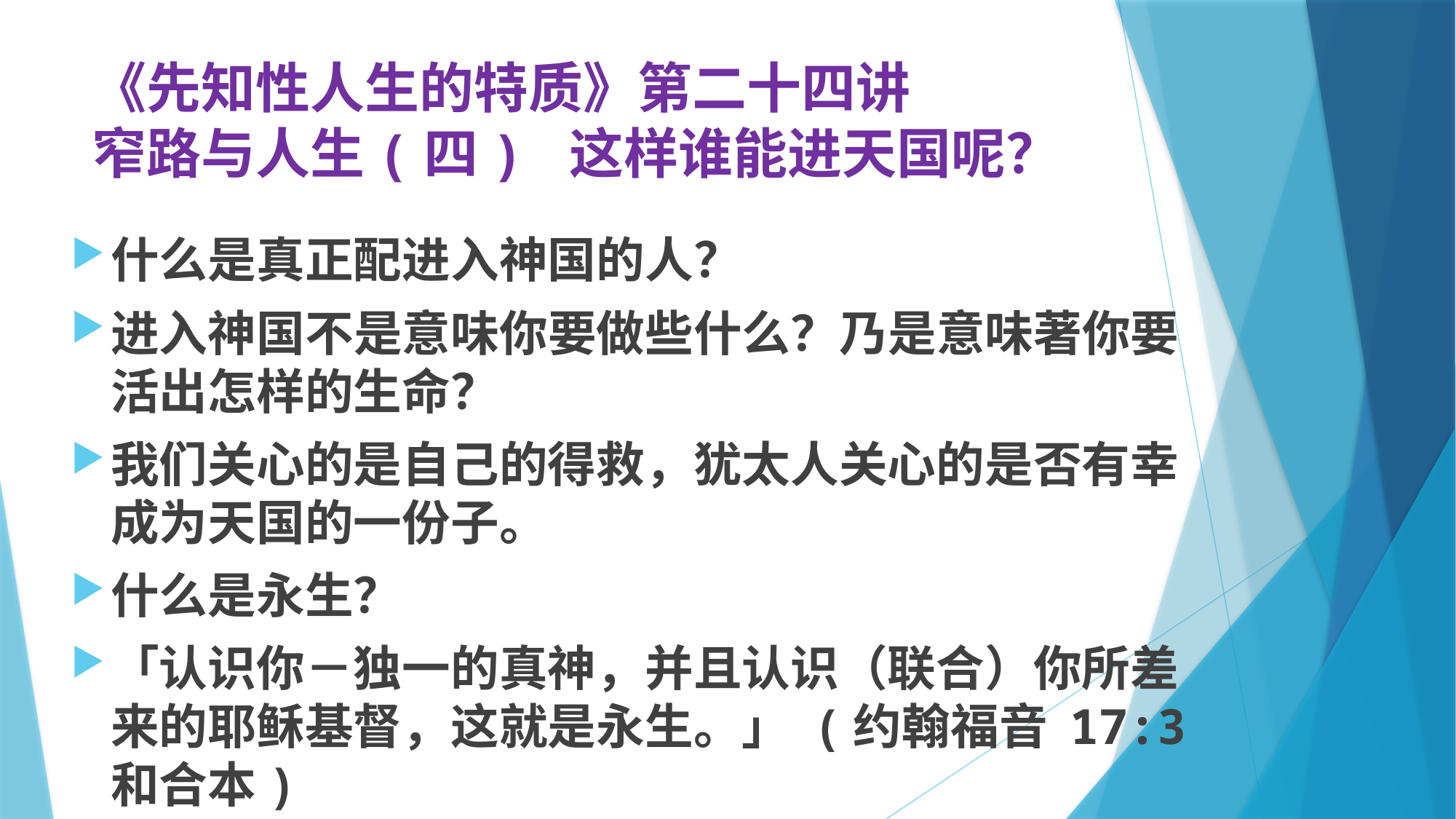

# 《先知性人生的特质》第二十四讲 窄路与人生(四) 这样谁能进天国呢？
什么是真正配进入神国的人？
进入神国不是意味你要做些什么？乃是意味著你要活出怎样的生命？
我们关心的是自己的得救，犹太人关心的是否有幸成为天国的一份子。
什么是永生？
「认识你－独一的真神，并且认识（联合）你所差来的耶稣基督，这就是永生。」 (约翰福音 17:3 和合本)